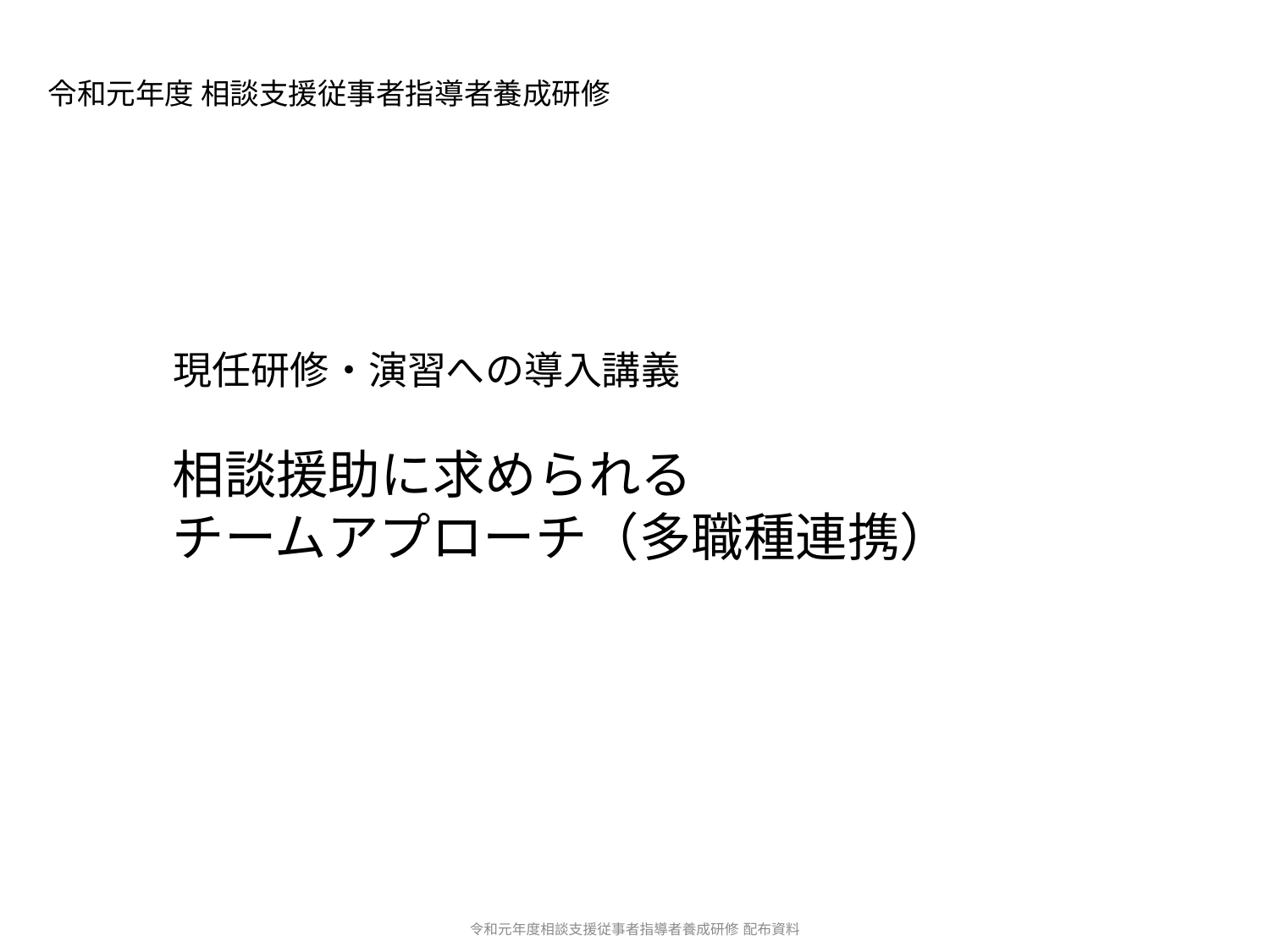

令和元年度 相談支援従事者指導者養成研修
現任研修・演習への導入講義
相談援助に求められる
チームアプローチ（多職種連携）
令和元年度相談支援従事者指導者養成研修 配布資料